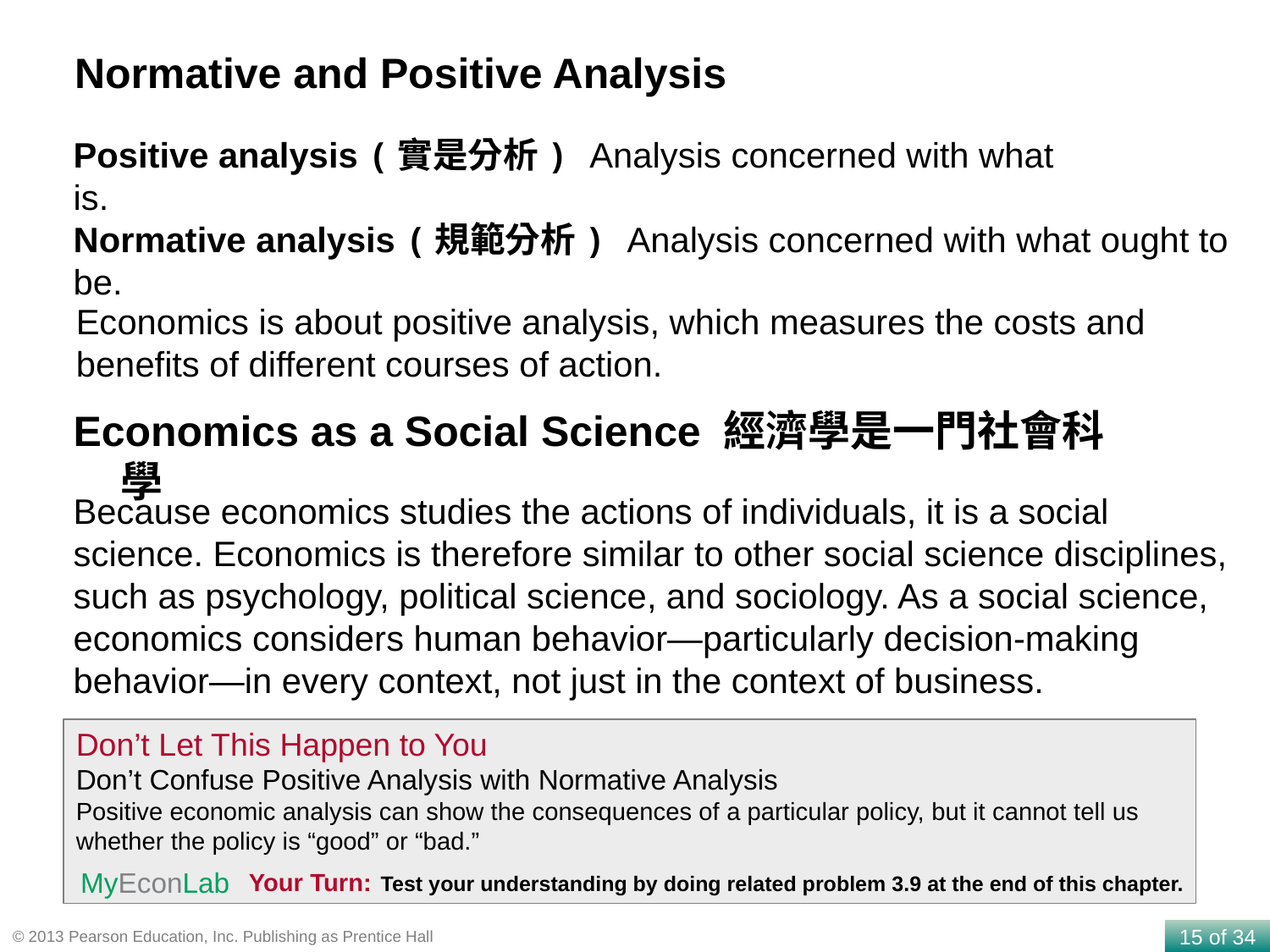

Normative and Positive Analysis
Positive analysis (實是分析) Analysis concerned with what is.
Normative analysis (規範分析) Analysis concerned with what ought to be.
Economics is about positive analysis, which measures the costs and benefits of different courses of action.
Economics as a Social Science 經濟學是一門社會科學
Because economics studies the actions of individuals, it is a social science. Economics is therefore similar to other social science disciplines, such as psychology, political science, and sociology. As a social science, economics considers human behavior—particularly decision-making behavior—in every context, not just in the context of business.
Don’t Let This Happen to You
Don’t Confuse Positive Analysis with Normative Analysis
Positive economic analysis can show the consequences of a particular policy, but it cannot tell us whether the policy is “good” or “bad.”

Your Turn: Test your understanding by doing related problem 3.9 at the end of this chapter.
MyEconLab